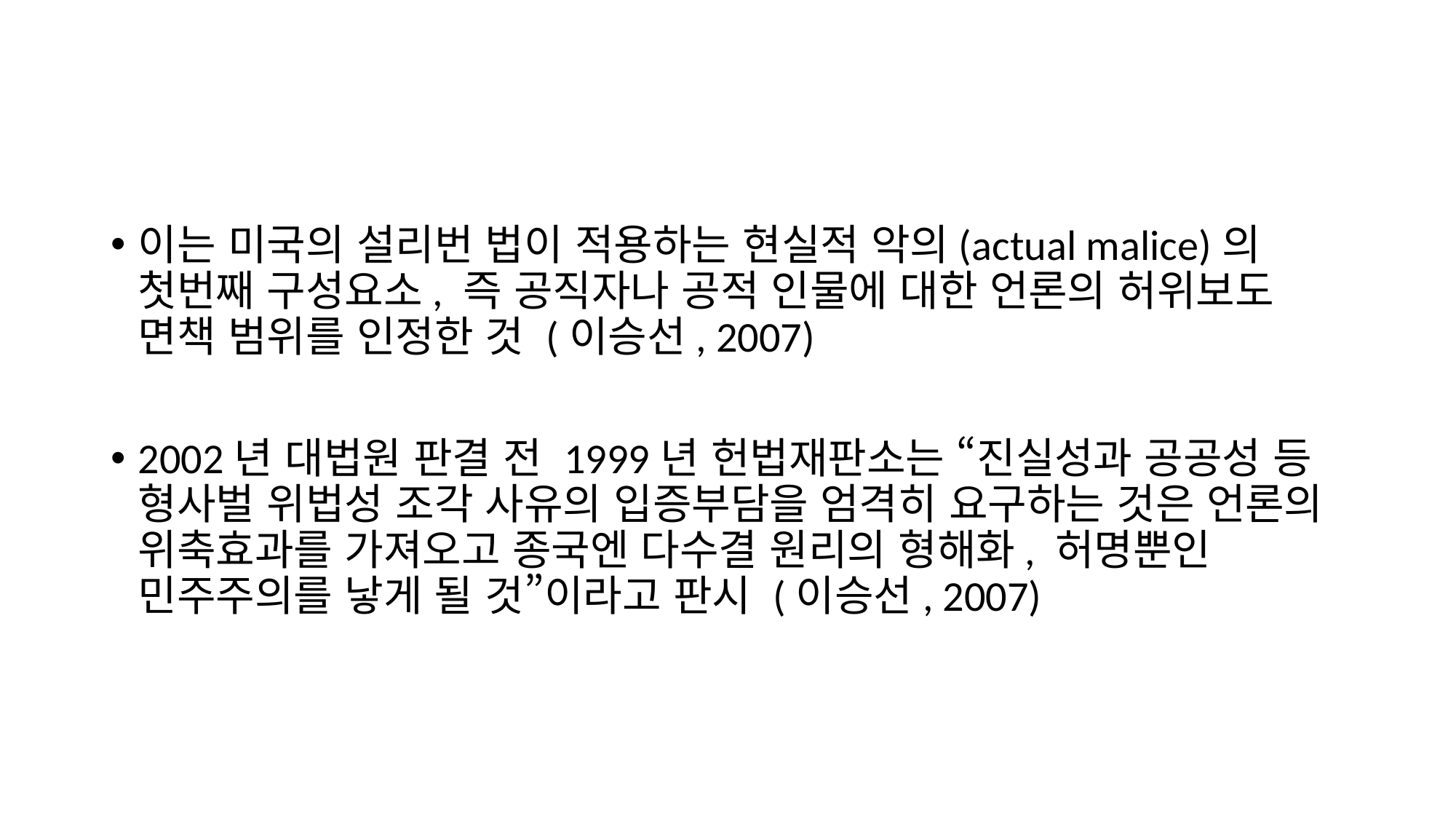

#
이는 미국의 설리번 법이 적용하는 현실적 악의(actual malice)의 첫번째 구성요소, 즉 공직자나 공적 인물에 대한 언론의 허위보도 면책 범위를 인정한 것 (이승선, 2007)

2002년 대법원 판결 전 1999년 헌법재판소는 “진실성과 공공성 등 형사벌 위법성 조각 사유의 입증부담을 엄격히 요구하는 것은 언론의 위축효과를 가져오고 종국엔 다수결 원리의 형해화, 허명뿐인 민주주의를 낳게 될 것”이라고 판시 (이승선, 2007)